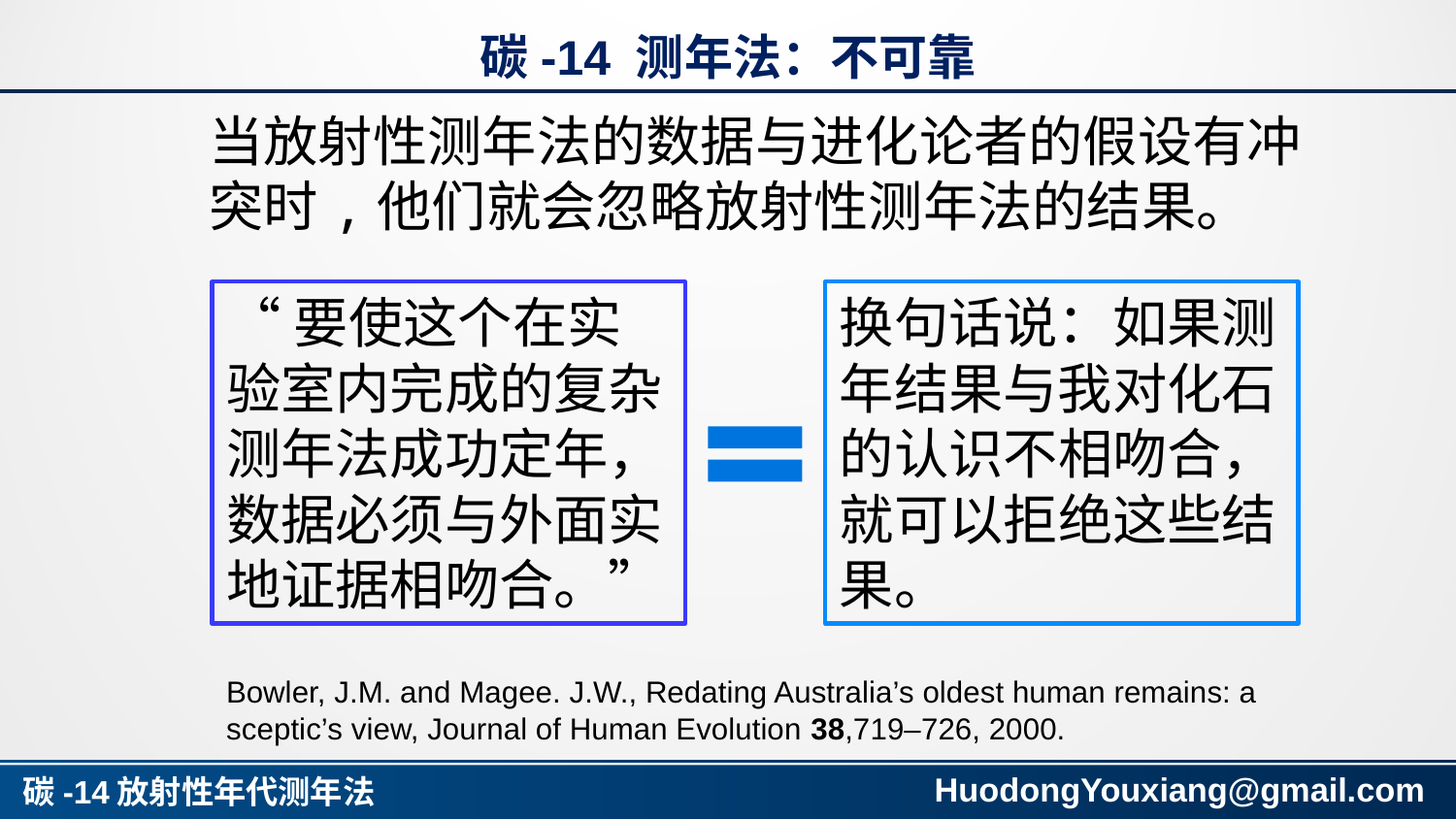

# 碳-14 测年法：不可靠
当放射性测年法的数据与进化论者的假设有冲突时,他们就会忽略放射性测年法的结果。
“要使这个在实验室内完成的复杂测年法成功定年，数据必须与外面实地证据相吻合。”
换句话说：如果测年结果与我对化石的认识不相吻合，就可以拒绝这些结果。

Bowler, J.M. and Magee. J.W., Redating Australia’s oldest human remains: a sceptic’s view, Journal of Human Evolution 38,719–726, 2000.